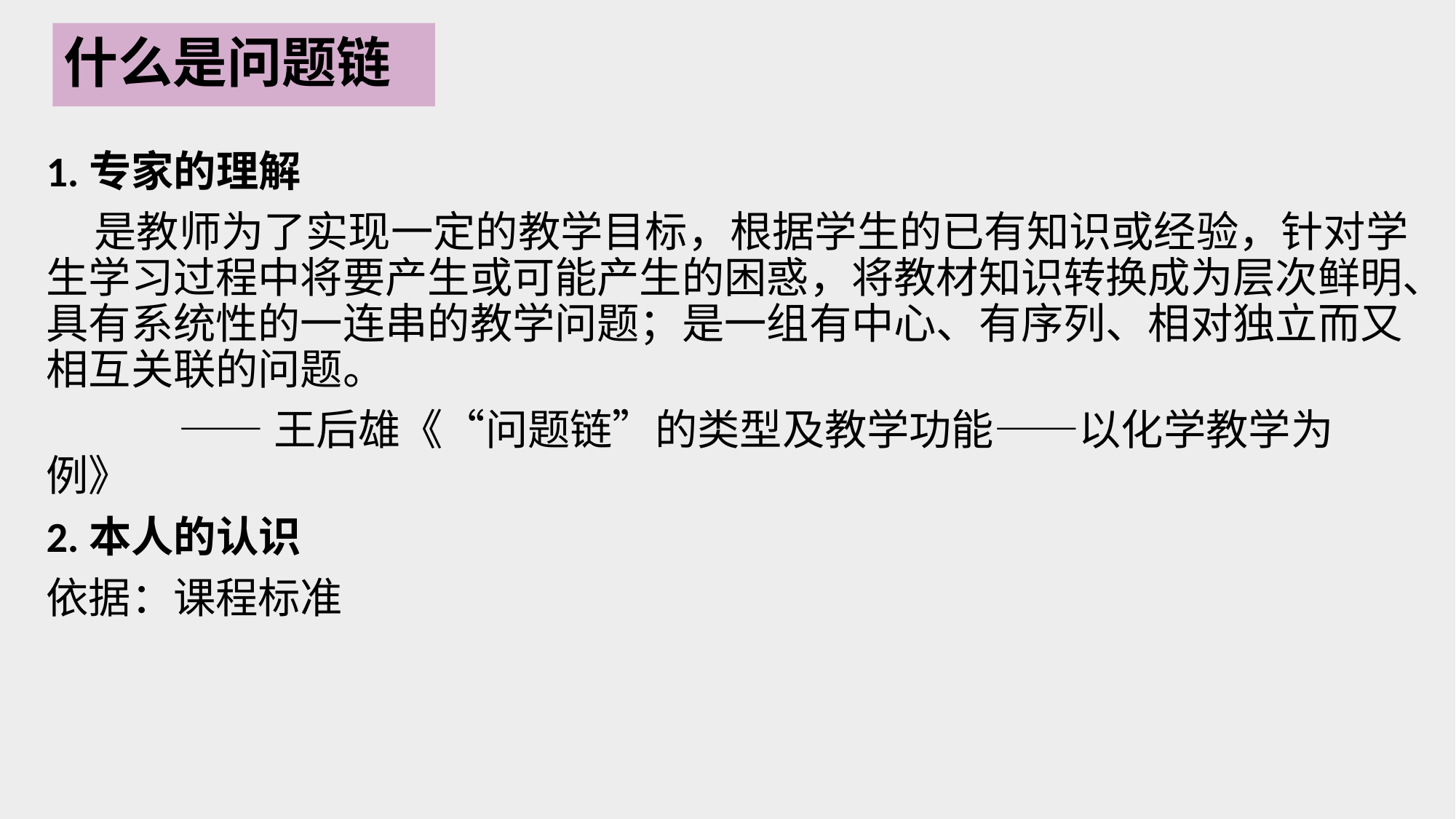

# 什么是问题链
1.专家的理解
    是教师为了实现一定的教学目标，根据学生的已有知识或经验，针对学生学习过程中将要产生或可能产生的困惑，将教材知识转换成为层次鲜明、具有系统性的一连串的教学问题；是一组有中心、有序列、相对独立而又相互关联的问题。
              ——王后雄《“问题链”的类型及教学功能——以化学教学为例》
2.本人的认识
依据：课程标准